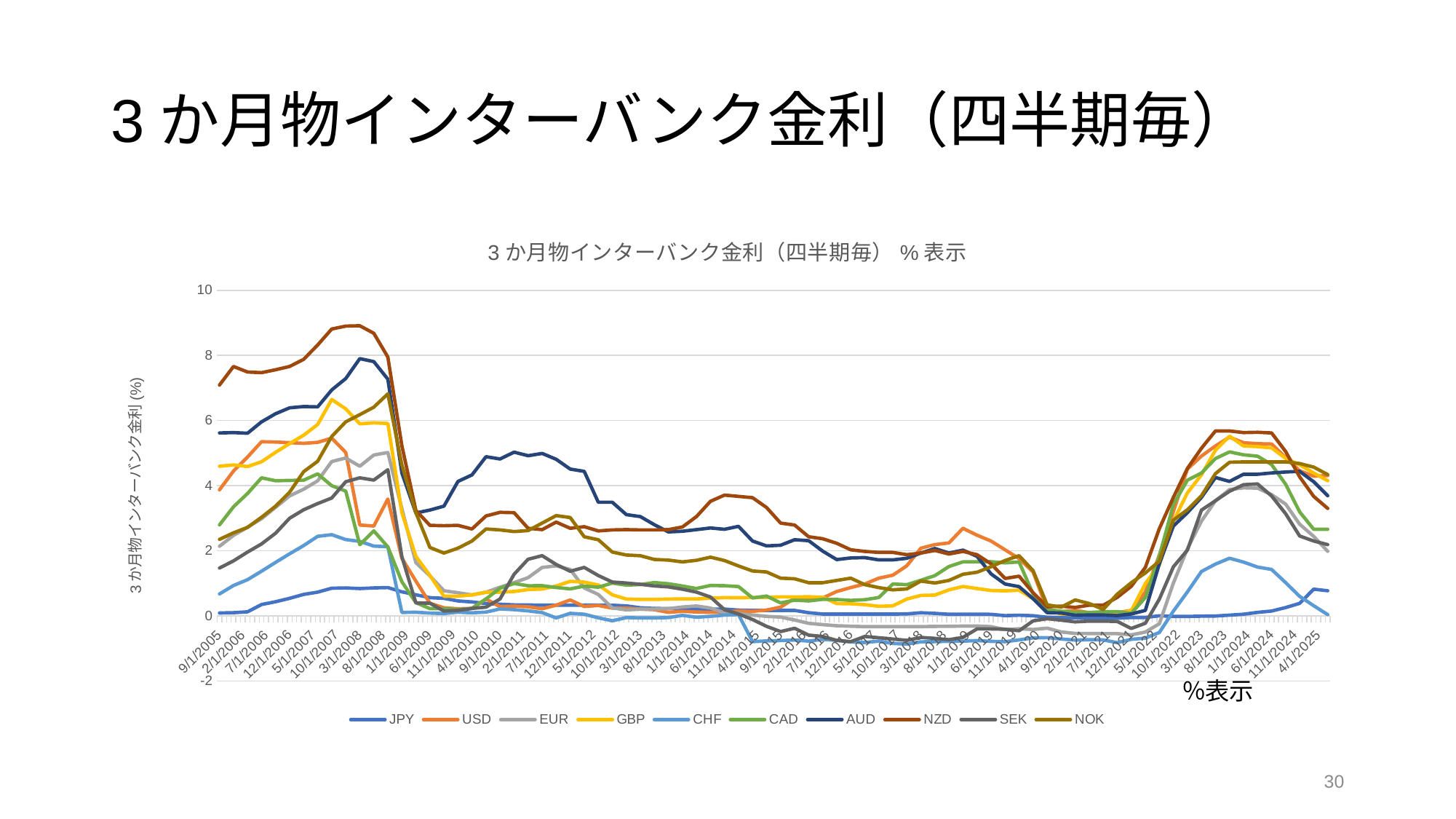

# 3か月物インターバンク金利（四半期毎）

### Chart: 3か月物インターバンク金利（四半期毎）%表示

| Category | JPY | USD | EUR | GBP | CHF | CAD | AUD | NZD | SEK | NOK |
|---|---|---|---|---|---|---|---|---|---|---|
| 38596 | 0.09 | 3.87 | 2.139136364 | 4.59686 | 0.674919636 | 2.795 | 5.62 | 7.09 | 1.47 | 2.35 |
| 38687 | 0.1 | 4.45 | 2.472857143 | 4.63732 | 0.9330752 | 3.35 | 5.63 | 7.66 | 1.69 | 2.55 |
| 38777 | 0.1255 | 4.88 | 2.722608696 | 4.58741 | 1.113199435 | 3.76 | 5.61 | 7.49 | 1.96 | 2.72 |
| 38869 | 0.35 | 5.35 | 2.985681818 | 4.73498 | 1.372707571 | 4.24 | 5.96 | 7.47 | 2.21 | 3.03 |
| 38961 | 0.436 | 5.34 | 3.335380952 | 5.02501 | 1.643369 | 4.15 | 6.21 | 7.56 | 2.54 | 3.37 |
| 39052 | 0.54 | 5.32 | 3.684210526 | 5.29167 | 1.908407824 | 4.16 | 6.39 | 7.66 | 3.0 | 3.8 |
| 39142 | 0.66 | 5.3 | 3.890909091 | 5.54946 | 2.159874773 | 4.1675 | 6.43 | 7.88 | 3.26 | 4.43 |
| 39234 | 0.73 | 5.33 | 4.147761905 | 5.88018 | 2.443718286 | 4.36 | 6.42 | 8.32 | 3.45 | 4.75 |
| 39326 | 0.85 | 5.46 | 4.7417 | 6.64694 | 2.49345425 | 3.9975 | 6.94 | 8.81 | 3.62 | 5.51 |
| 39417 | 0.86 | 5.02 | 4.848368421 | 6.35943 | 2.344315882 | 3.8325 | 7.29 | 8.9 | 4.12 | 5.96 |
| 39508 | 0.84 | 2.79 | 4.596368421 | 5.89929 | 2.288128947 | 2.185 | 7.9 | 8.91 | 4.24 | 6.18 |
| 39600 | 0.86 | 2.76 | 4.94052381 | 5.92944 | 2.143727095 | 2.6125 | 7.81 | 8.68 | 4.17 | 6.41 |
| 39692 | 0.87 | 3.59 | 5.019181818 | 5.9106 | 2.124653 | 2.1175 | 7.27 | 7.95 | 4.49 | 6.82 |
| 39783 | 0.74 | 1.77 | 3.292619048 | 3.17247 | 0.1075305 | 1.05 | 4.39 | 5.23 | 1.82 | 4.64 |
| 39873 | 0.65 | 1.07 | 1.635454545 | 1.83139 | 0.113013048 | 0.4075 | 3.16 | 3.24 | 0.4 | 3.17 |
| 39965 | 0.56 | 0.39 | 1.227909091 | 1.24117 | 0.087130526 | 0.225 | 3.25 | 2.78 | 0.39 | 2.1 |
| 40057 | 0.54 | 0.25 | 0.772090909 | 0.6056 | 0.073400381 | 0.22 | 3.37 | 2.77 | 0.15 | 1.93 |
| 40148 | 0.46 | 0.22 | 0.712045455 | 0.60541 | 0.115619909 | 0.198 | 4.13 | 2.78 | 0.17 | 2.08 |
| 40238 | 0.43 | 0.23 | 0.644956522 | 0.64549 | 0.095777727 | 0.228 | 4.33 | 2.67 | 0.23 | 2.3 |
| 40330 | 0.38 | 0.52 | 0.727590909 | 0.72839 | 0.11774075 | 0.522 | 4.89 | 3.07 | 0.27 | 2.67 |
| 40422 | 0.36 | 0.28 | 0.8805 | 0.72859 | 0.213812095 | 0.85 | 4.82 | 3.18 | 0.52 | 2.64 |
| 40513 | 0.34 | 0.3 | 1.021695652 | 0.74962 | 0.191368111 | 0.994 | 5.03 | 3.17 | 1.28 | 2.59 |
| 40603 | 0.33615 | 0.28 | 1.175521739 | 0.80913 | 0.155124174 | 0.926 | 4.92 | 2.69 | 1.74 | 2.62 |
| 40695 | 0.33214 | 0.22 | 1.488590909 | 0.82512 | 0.10205965 | 0.928 | 4.99 | 2.65 | 1.85 | 2.85 |
| 40787 | 0.32929 | 0.33 | 1.536454545 | 0.9181 | -0.061070273 | 0.8725 | 4.81 | 2.88 | 1.58 | 3.08 |
| 40878 | 0.32929 | 0.49 | 1.426095238 | 1.06148 | 0.08 | 0.83 | 4.51 | 2.69 | 1.37 | 3.02 |
| 40969 | 0.33167 | 0.29 | 0.858454545 | 1.03757 | 0.05129925 | 0.915 | 4.44 | 2.74 | 1.49 | 2.43 |
| 41061 | 0.33455 | 0.32 | 0.658857143 | 0.94978 | -0.057311059 | 0.8825 | 3.49 | 2.61 | 1.24 | 2.34 |
| 41153 | 0.32727 | 0.24 | 0.2463 | 0.64803 | -0.150658059 | 1.0075 | 3.49 | 2.64 | 1.04 | 1.96 |
| 41244 | 0.30818 | 0.24 | 0.185473684 | 0.51848 | -0.051343 | 0.945 | 3.11 | 2.65 | 1.01 | 1.87 |
| 41334 | 0.25 | 0.21 | 0.20605 | 0.50688 | -0.059640737 | 0.9625 | 3.05 | 2.64 | 0.97 | 1.848947368 |
| 41426 | 0.22818 | 0.19 | 0.21025 | 0.50794 | -0.060211105 | 1.025 | 2.8 | 2.64 | 0.92 | 1.7335 |
| 41518 | 0.228 | 0.11 | 0.223238095 | 0.51688 | -0.051107316 | 0.9875 | 2.58 | 2.65 | 0.89 | 1.713809524 |
| 41609 | 0.22 | 0.14 | 0.2735 | 0.52474 | 0.017434917 | 0.9175 | 2.6 | 2.73 | 0.82 | 1.658947368 |
| 41699 | 0.212 | 0.12 | 0.305333333 | 0.52157 | -0.040005857 | 0.8425 | 2.65 | 3.05 | 0.73 | 1.707619048 |
| 41791 | 0.21 | 0.11 | 0.241428571 | 0.54394 | -0.012441 | 0.935 | 2.7 | 3.52 | 0.58 | 1.804 |
| 41883 | 0.21 | 0.12 | 0.097090909 | 0.56291 | 0.025 | 0.9275 | 2.66 | 3.71 | 0.19 | 1.700909091 |
| 41974 | 0.179 | 0.15 | 0.080904762 | 0.55818 | 0.040234375 | 0.902 | 2.75 | 3.67 | 0.06 | 1.5345 |
| 42064 | 0.17 | 0.14 | 0.027181818 | 0.56436 | -0.788842625 | 0.5525 | 2.3 | 3.63 | -0.11 | 1.38 |
| 42156 | 0.169 | 0.18 | -0.013909091 | 0.57188 | -0.767575833 | 0.61 | 2.15 | 3.33 | -0.32 | 1.35 |
| 42248 | 0.169 | 0.27 | -0.037045455 | 0.58576 | -0.756176167 | 0.4 | 2.17 | 2.85 | -0.48 | 1.16 |
| 42339 | 0.169 | 0.54 | -0.126318182 | 0.58277 | -0.740213833 | 0.484 | 2.34 | 2.79 | -0.38 | 1.14 |
| 42430 | 0.098 | 0.55 | -0.22852381 | 0.58825 | -0.774167 | 0.46 | 2.31 | 2.43 | -0.59 | 1.02 |
| 42522 | 0.059 | 0.55 | -0.267909091 | 0.57468 | -0.718645 | 0.51 | 1.99 | 2.37 | -0.63 | 1.02 |
| 42614 | 0.056 | 0.75 | -0.301636364 | 0.37907 | -0.75 | 0.505 | 1.73 | 2.23 | -0.75 | 1.09 |
| 42705 | 0.056 | 0.87 | -0.315761905 | 0.37226 | -0.8 | 0.4775 | 1.78 | 2.03 | -0.79 | 1.16 |
| 42795 | 0.056 | 0.98 | -0.329347826 | 0.34567 | -0.815 | 0.498 | 1.79 | 1.98 | -0.63 | 0.96 |
| 42887 | 0.056 | 1.16 | -0.33 | 0.29442 | -0.775 | 0.565 | 1.72 | 1.95 | -0.67 | 0.87 |
| 42979 | 0.056 | 1.25 | -0.329380952 | 0.30911 | -0.84525 | 0.98 | 1.72 | 1.95 | -0.71 | 0.8 |
| 43070 | 0.063 | 1.54 | -0.327894737 | 0.51871 | -0.864305556 | 0.96 | 1.77 | 1.88 | -0.75 | 0.83 |
| 43160 | 0.097 | 2.08 | -0.327904762 | 0.62842 | -0.79524075 | 1.095 | 1.93 | 1.93 | -0.66 | 1.07 |
| 43252 | 0.078 | 2.19 | -0.322047619 | 0.63868 | -0.790477143 | 1.2375 | 2.07 | 2.01 | -0.69 | 1.01 |
| 43344 | 0.05 | 2.24 | -0.31885 | 0.80093 | -0.780283889 | 1.5175 | 1.93 | 1.9 | -0.73 | 1.09 |
| 43435 | 0.05 | 2.69 | -0.311894737 | 0.90444 | -0.776 | 1.66 | 2.02 | 1.98 | -0.66 | 1.28 |
| 43525 | 0.05 | 2.48 | -0.309190476 | 0.84 | -0.756575222 | 1.66 | 1.83 | 1.88 | -0.4 | 1.34 |
| 43617 | 0.049 | 2.3 | -0.3289 | 0.78 | -0.780555 | 1.665 | 1.29 | 1.6 | -0.3994 | 1.51 |
| 43709 | 0.009 | 2.03 | -0.417571429 | 0.77 | -0.79125 | 1.6275 | 0.98 | 1.15 | -0.4094 | 1.7 |
| 43800 | 0.021 | 1.76 | -0.3947 | 0.79 | -0.736666667 | 1.6575 | 0.9 | 1.22 | -0.455 | 1.85 |
| 43891 | 0.006 | 1.35 | -0.416636364 | 0.53 | -0.675 | 0.6725 | 0.53 | 0.71 | -0.15291 | 1.39 |
| 43983 | -0.042 | 0.2 | -0.376 | 0.19 | -0.6658145 | 0.1925 | 0.1 | 0.28 | -0.084714 | 0.34 |
| 44075 | -0.055 | 0.13 | -0.491363636 | 0.06 | -0.708714091 | 0.142 | 0.09 | 0.3 | -0.13068 | 0.27 |
| 44166 | -0.055 | 0.17 | -0.538090909 | 0.03 | -0.742727273 | 0.106 | 0.02 | 0.26 | -0.18255 | 0.49 |
| 44256 | -0.065 | 0.1 | -0.539086957 | 0.08 | -0.73 | 0.106 | 0.03 | 0.33 | -0.15965 | 0.38 |
| 44348 | -0.072 | 0.09 | -0.542909091 | 0.08 | -0.737727273 | 0.128 | 0.03 | 0.33 | -0.15881 | 0.2 |
| 44440 | -0.072 | 0.1 | -0.545045455 | 0.07 | -0.82 | 0.132 | 0.01 | 0.57 | -0.17082 | 0.67 |
| 44531 | -0.049 | 0.17 | -0.581956522 | 0.16 | -0.717456522 | 0.078 | 0.06 | 0.91 | -0.38467 | 1.02 |
| 44621 | -0.049 | 0.73 | -0.495434783 | 0.99 | -0.682174348 | 0.566 | 0.17 | 1.49 | -0.22491 | 1.32 |
| 44713 | 0.005 | 1.87 | -0.239227273 | 1.57 | -0.508571429 | 1.834 | 1.6 | 2.68 | 0.5147 | 1.68 |
| 44805 | -0.016 | 3.21 | 1.010863636 | 2.91 | 0.1475 | 3.42 | 2.76 | 3.64 | 1.50959 | 2.94 |
| 44896 | -0.015 | 4.51 | 2.06347619 | 3.78 | 0.736349048 | 4.1675 | 3.17 | 4.53 | 2.02062 | 3.26 |
| 44986 | -0.008 | 4.91 | 2.910565217 | 4.33 | 1.363822609 | 4.388 | 3.64 | 5.15 | 3.24887 | 3.69 |
| 45078 | -0.003 | 5.22 | 3.535863636 | 5.09 | 1.590454545 | 4.8325 | 4.25 | 5.68 | 3.5381 | 4.37 |
| 45170 | 0.024 | 5.49 | 3.880047619 | 5.52 | 1.77 | 5.0375 | 4.13 | 5.68 | 3.82667 | 4.72 |
| 45261 | 0.052 | 5.32 | 3.933095238 | 5.22 | 1.6525 | 4.9475 | 4.35 | 5.63 | 4.02842 | 4.73 |
| 45352 | 0.109 | 5.29 | 3.922380952 | 5.2 | 1.5 | 4.905 | 4.35 | 5.64 | 4.0525 | 4.73 |
| 45444 | 0.149 | 5.28 | 3.7245 | 5.16 | 1.427 | 4.6475 | 4.39 | 5.62 | 3.68339 | 4.73 |
| 45536 | 0.256 | 4.86 | 3.433714286 | 4.84 | 1.022142857 | 4.0425 | 4.42 | 5.05 | 3.13867 | 4.73 |
| 45627 | 0.386 | 4.46 | 2.816090909 | 4.64 | 0.60075 | 3.195 | 4.44 | 4.27 | 2.45478 | 4.68 |
| 45717 | 0.82091 | 4.29 | 2.442428571 | 4.39 | 0.312911905 | 2.66 | 4.12 | 3.67 | 2.29952 | 4.57 |
| 45809 | 0.77273 | 4.31 | 1.983619048 | 4.15 | 0.039603 | 2.66 | 3.69 | 3.3 | 2.18842 | 4.34 |
30